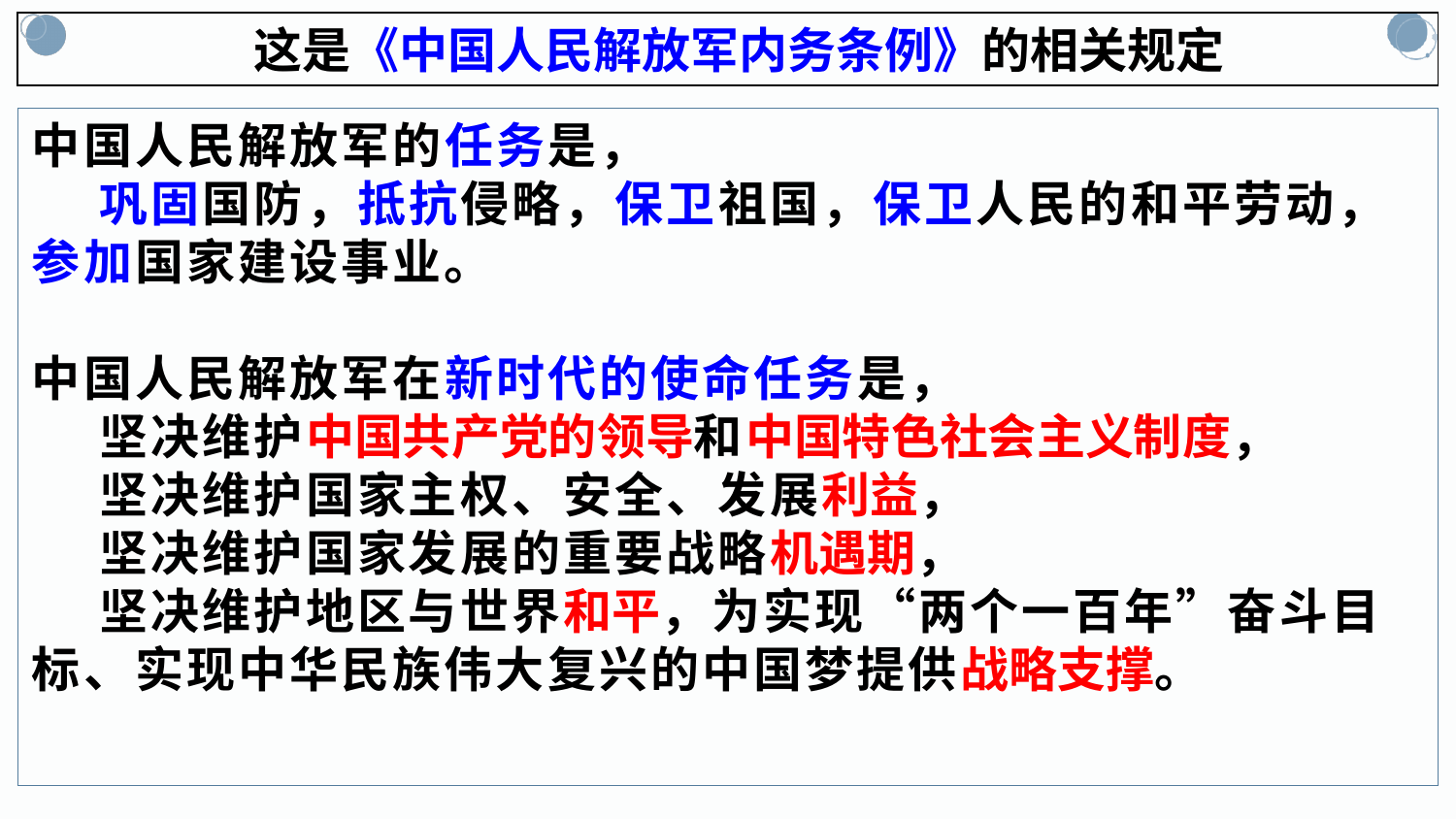

这是《中国人民解放军内务条例》的相关规定
中国人民解放军的任务是，
    巩固国防，抵抗侵略，保卫祖国，保卫人民的和平劳动，参加国家建设事业。

中国人民解放军在新时代的使命任务是，
    坚决维护中国共产党的领导和中国特色社会主义制度，
    坚决维护国家主权、安全、发展利益，
    坚决维护国家发展的重要战略机遇期，
    坚决维护地区与世界和平，为实现“两个一百年”奋斗目标、实现中华民族伟大复兴的中国梦提供战略支撑。